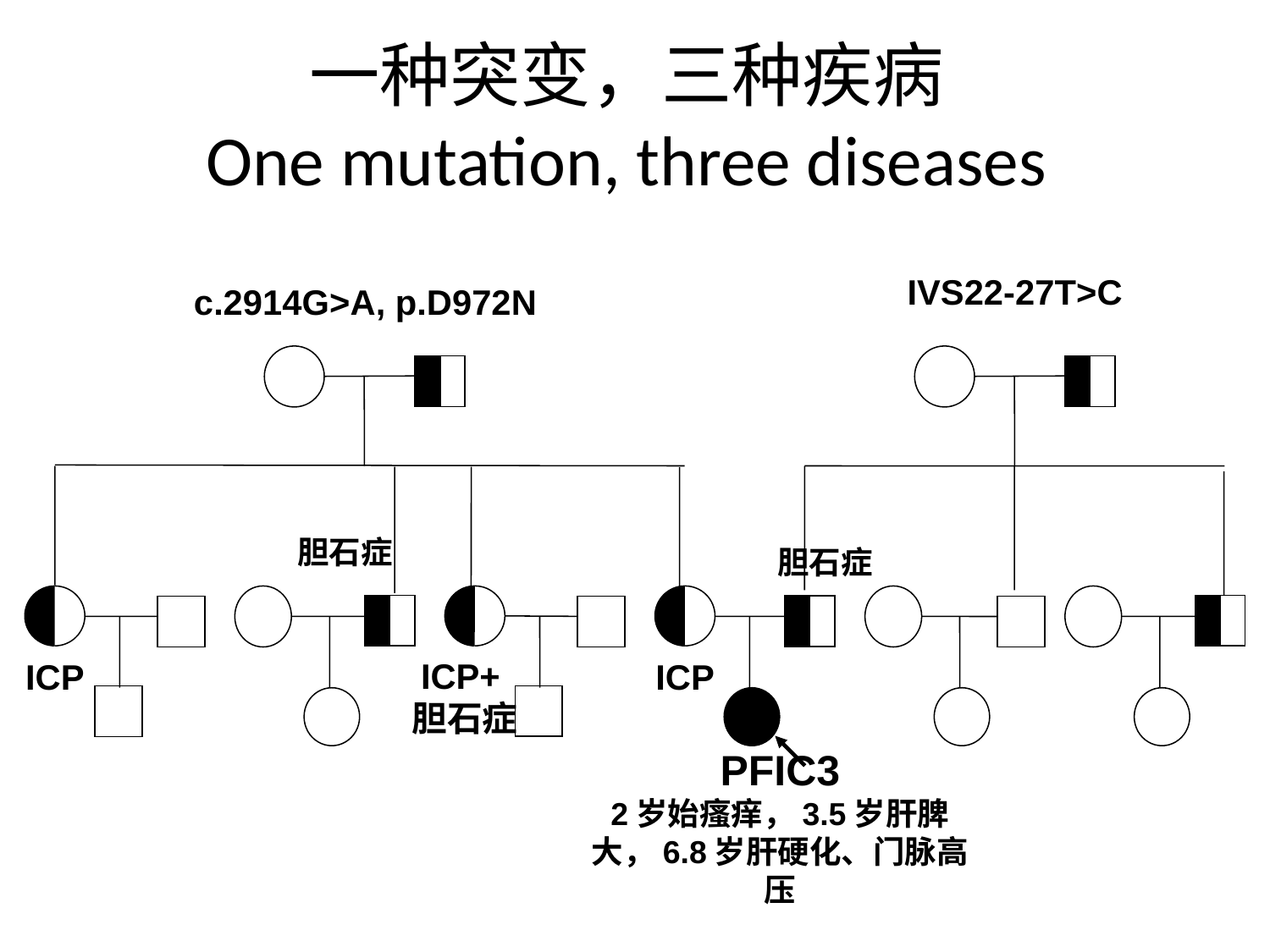

# 一种突变，三种疾病 One mutation, three diseases
IVS22-27T>C
c.2914G>A, p.D972N

胆石症
胆石症
ICP
ICP
ICP+胆石症
PFIC3
2岁始瘙痒，3.5岁肝脾大，6.8岁肝硬化、门脉高压